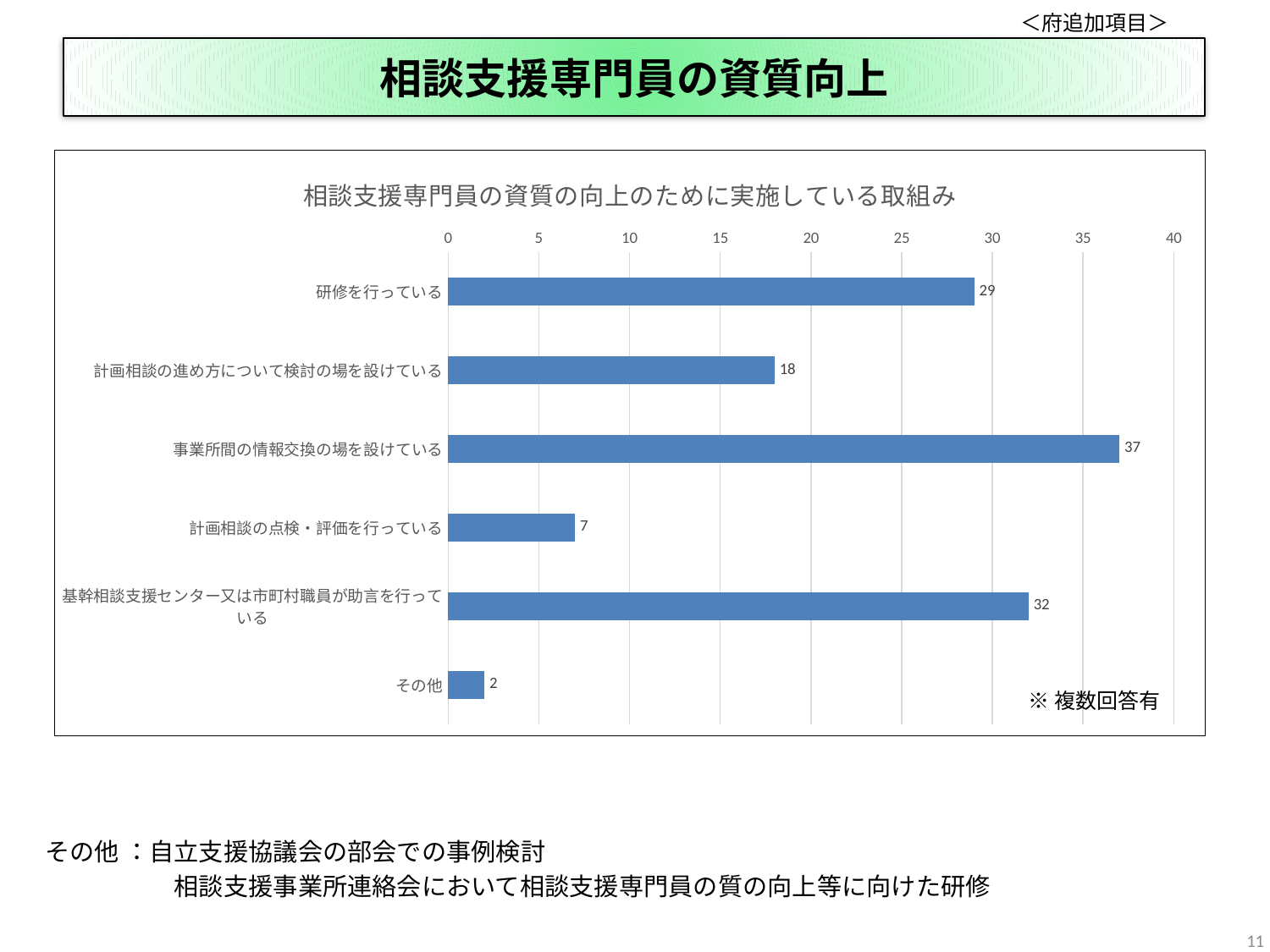

＜府追加項目＞
# 相談支援専門員の資質向上

### Chart: 相談支援専門員の資質の向上のために実施している取組み

| Category | 相談支援専門員の資質の向上のために実施している取組みについて、教えてください。 |
|---|---|
| 研修を行っている | 29.0 |
| 計画相談の進め方について検討の場を設けている | 18.0 |
| 事業所間の情報交換の場を設けている | 37.0 |
| 計画相談の点検・評価を行っている | 7.0 |
| 基幹相談支援センター又は市町村職員が助言を行っている | 32.0 |
| その他 | 2.0 |
※複数回答有
その他 ：自立支援協議会の部会での事例検討
　　　　　 相談支援事業所連絡会において相談支援専門員の質の向上等に向けた研修
11